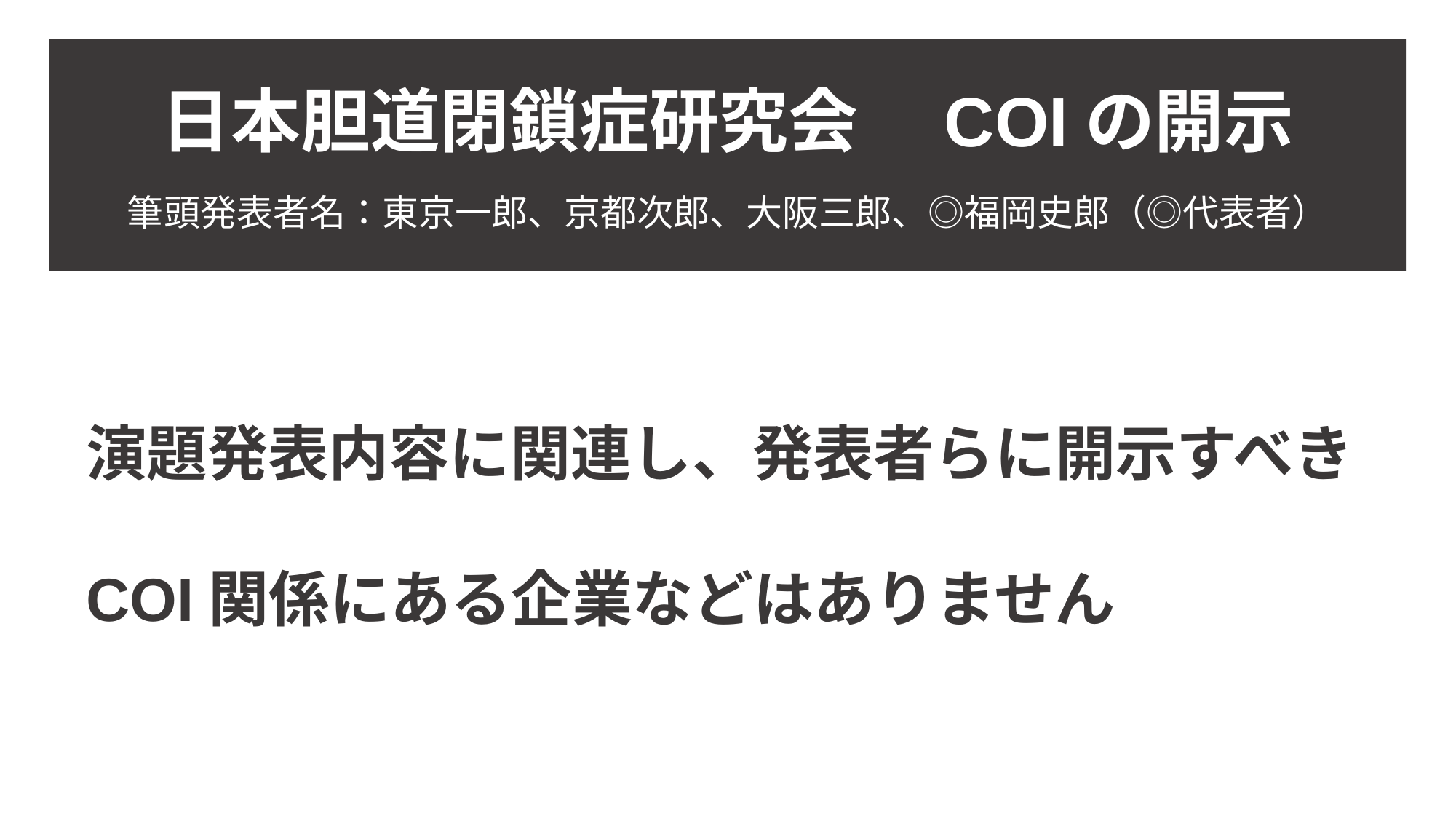

日本胆道閉鎖症研究会　COIの開示
　
筆頭発表者名：東京一郎、京都次郎、大阪三郎、◎福岡史郎（◎代表者）
演題発表内容に関連し、発表者らに開示すべき

COI関係にある企業などはありません